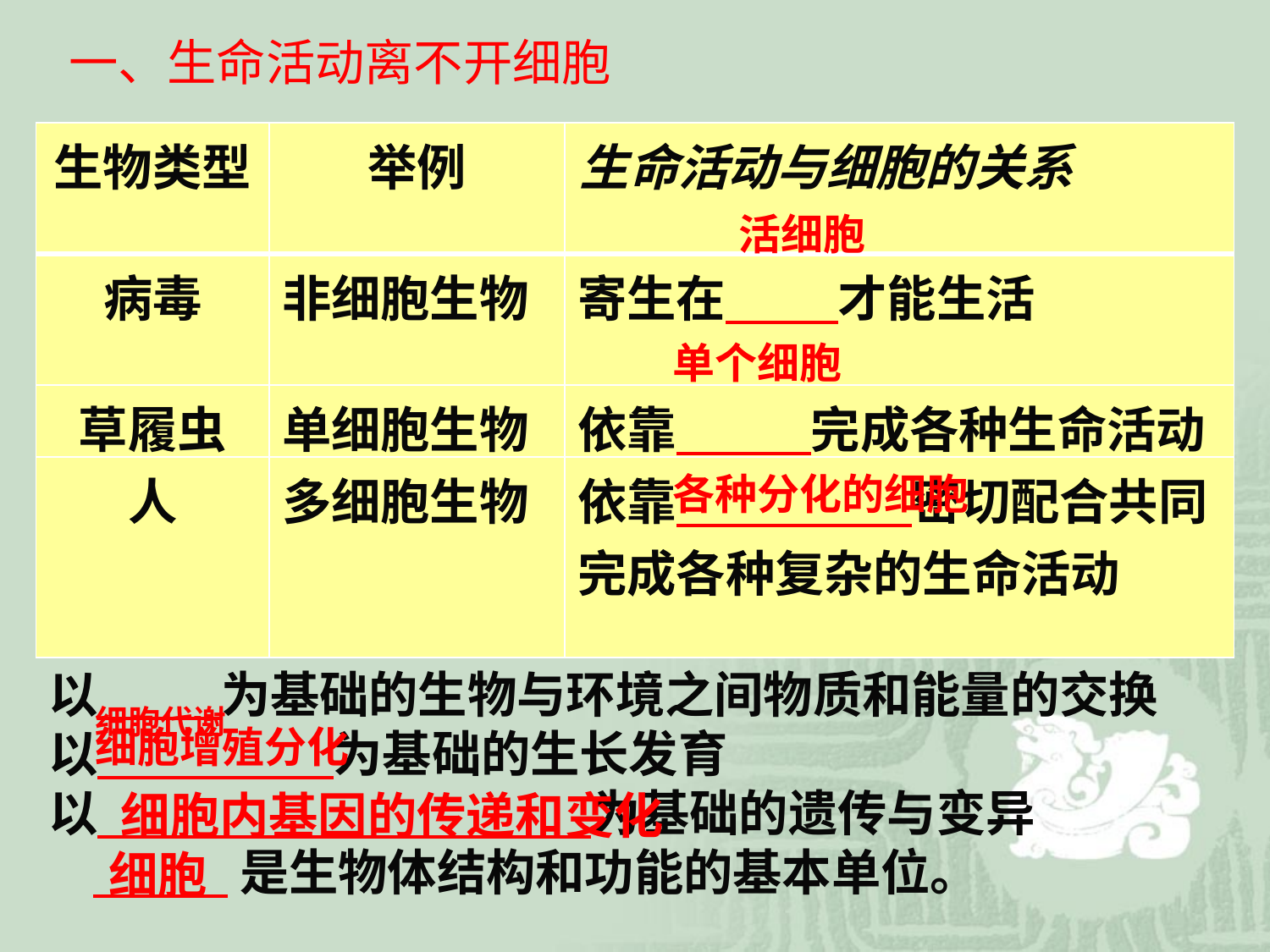

一、生命活动离不开细胞
| 生物类型 | 举例 | 生命活动与细胞的关系 |
| --- | --- | --- |
| 病毒 | 非细胞生物 | 寄生在 才能生活 |
| 草履虫 | 单细胞生物 | 依靠 完成各种生命活动 |
| 人 | 多细胞生物 | 依靠 密切配合共同完成各种复杂的生命活动 |
活细胞
单个细胞
各种分化的细胞
以           为基础的生物与环境之间物质和能量的交换
以                     为基础的生长发育
以                                            为基础的遗传与变异
                是生物体结构和功能的基本单位。
细胞代谢
细胞增殖分化
细胞内基因的传递和变化
细胞